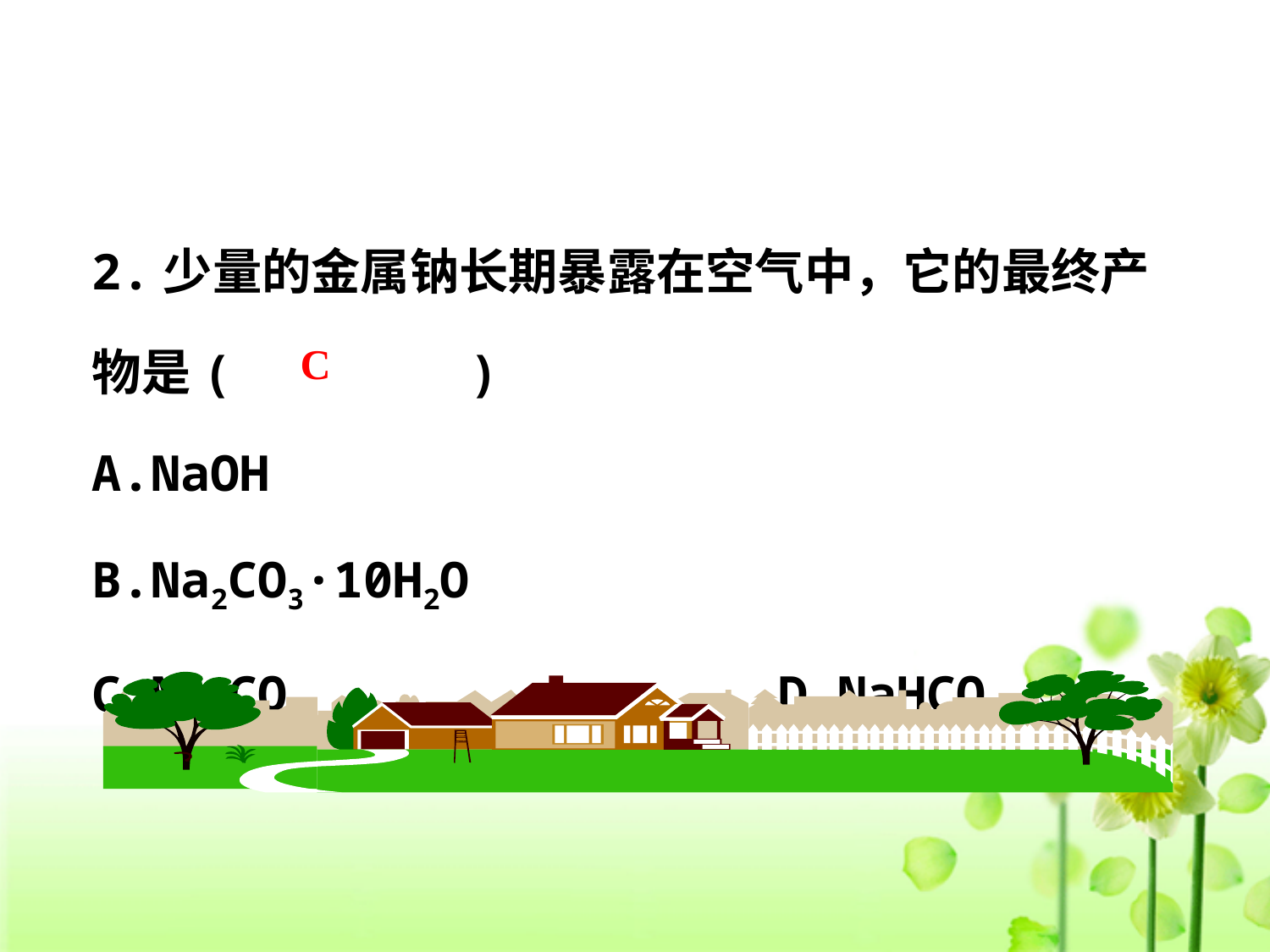

2.少量的金属钠长期暴露在空气中，它的最终产物是(        )
A.NaOH                  B.Na2CO3·10H2O
C.Na2CO3                D.NaHCO3
C